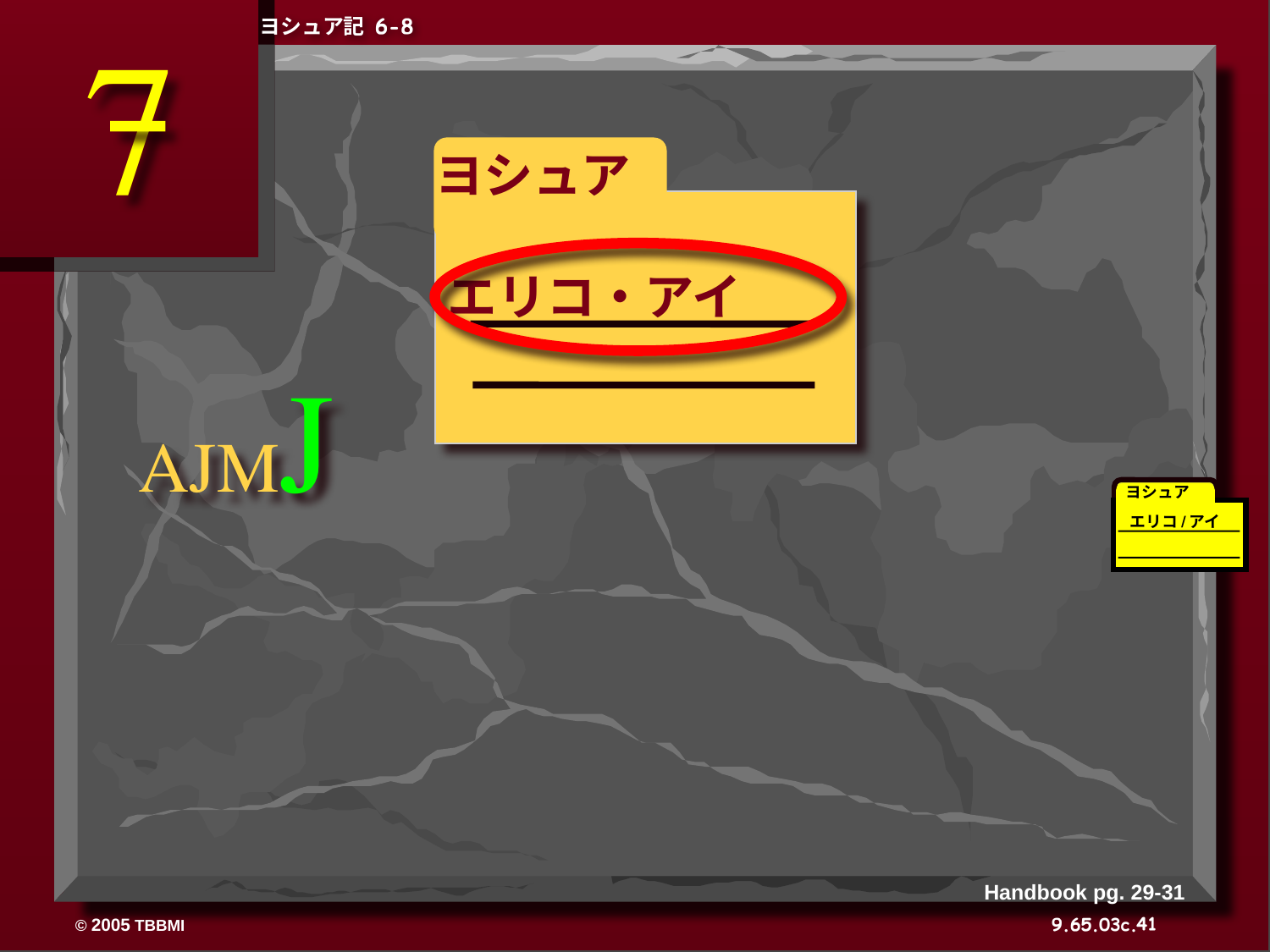

7

ヨシュア記 6-8

ヨシュア

エリコ・アイ

AJMJ

ヨシュア

エリコ/アイ

Handbook pg. 29-31

41